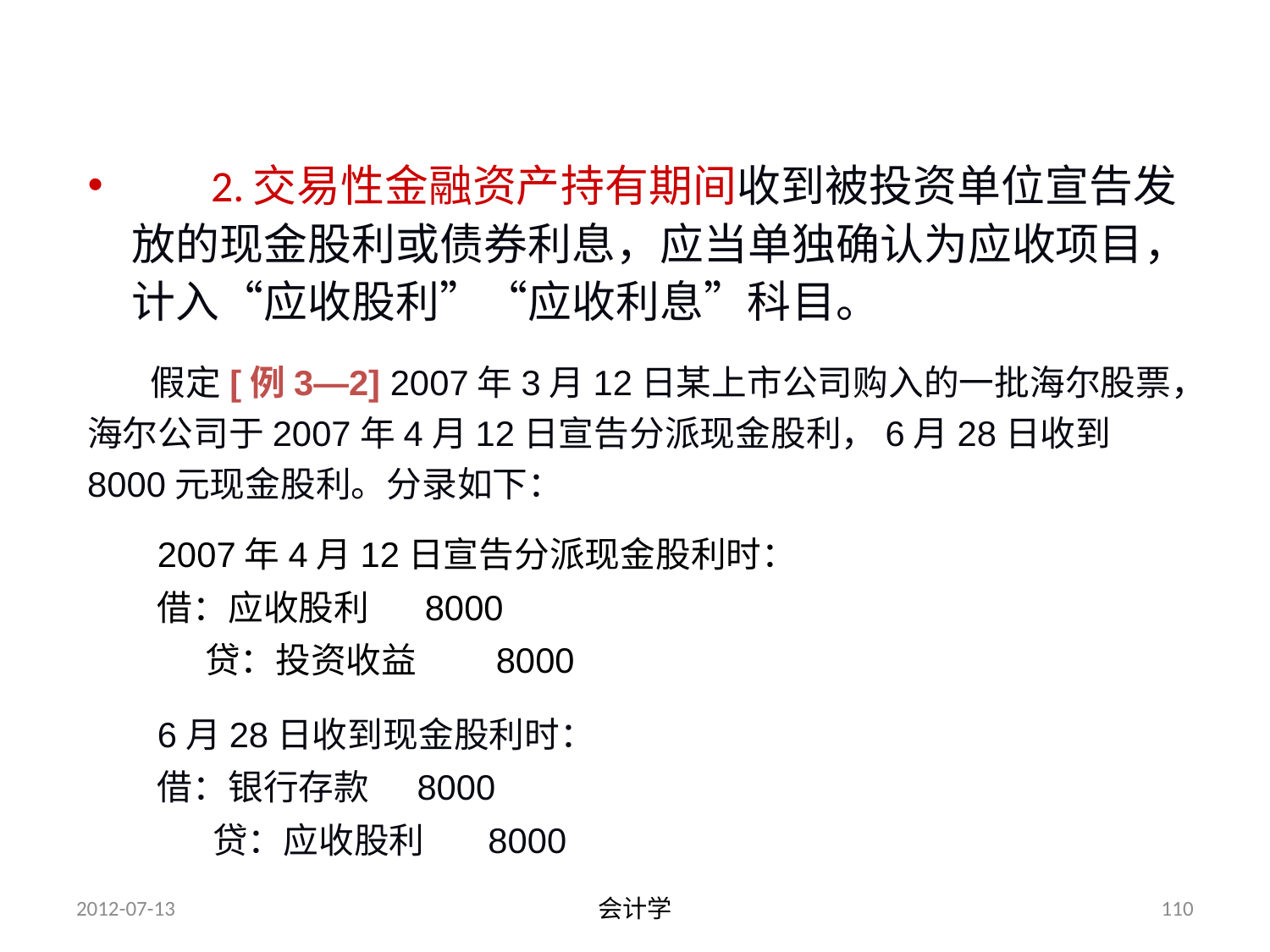

2.交易性金融资产持有期间收到被投资单位宣告发放的现金股利或债券利息，应当单独确认为应收项目，计入“应收股利”“应收利息”科目。
       假定[例3—2] 2007年3月12日某上市公司购入的一批海尔股票，海尔公司于2007年4月12日宣告分派现金股利，6月28日收到8000元现金股利。分录如下：
2007年4月12日宣告分派现金股利时：
借：应收股利      8000
     贷：投资收益         8000
6月28日收到现金股利时：
借：银行存款     8000
      贷：应收股利       8000
2012-07-13
会计学
110